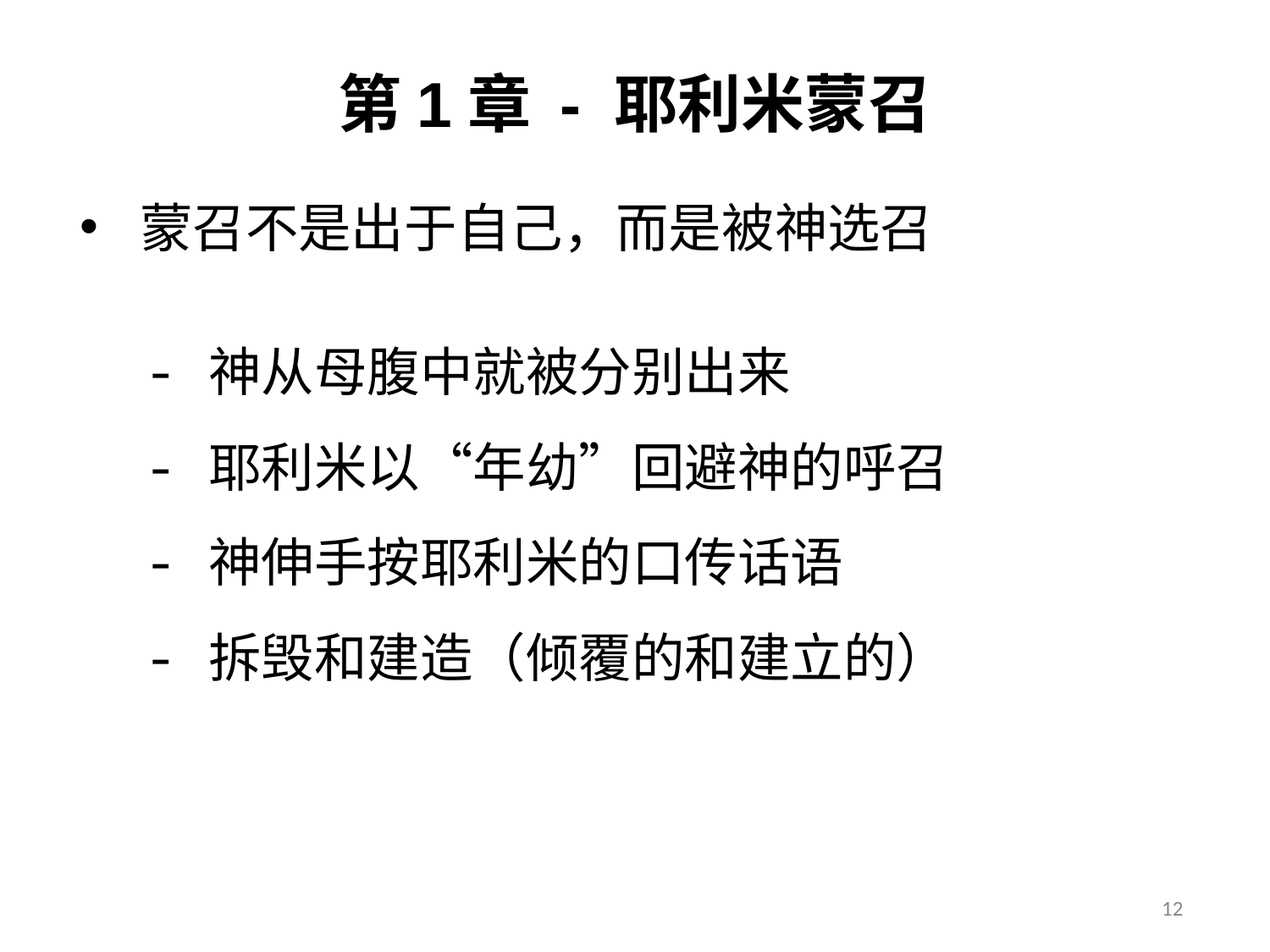

# 第1章 - 耶利米蒙召
蒙召不是出于自己，而是被神选召

神从母腹中就被分别出来
耶利米以“年幼”回避神的呼召
神伸手按耶利米的口传话语
拆毁和建造（倾覆的和建立的）
12